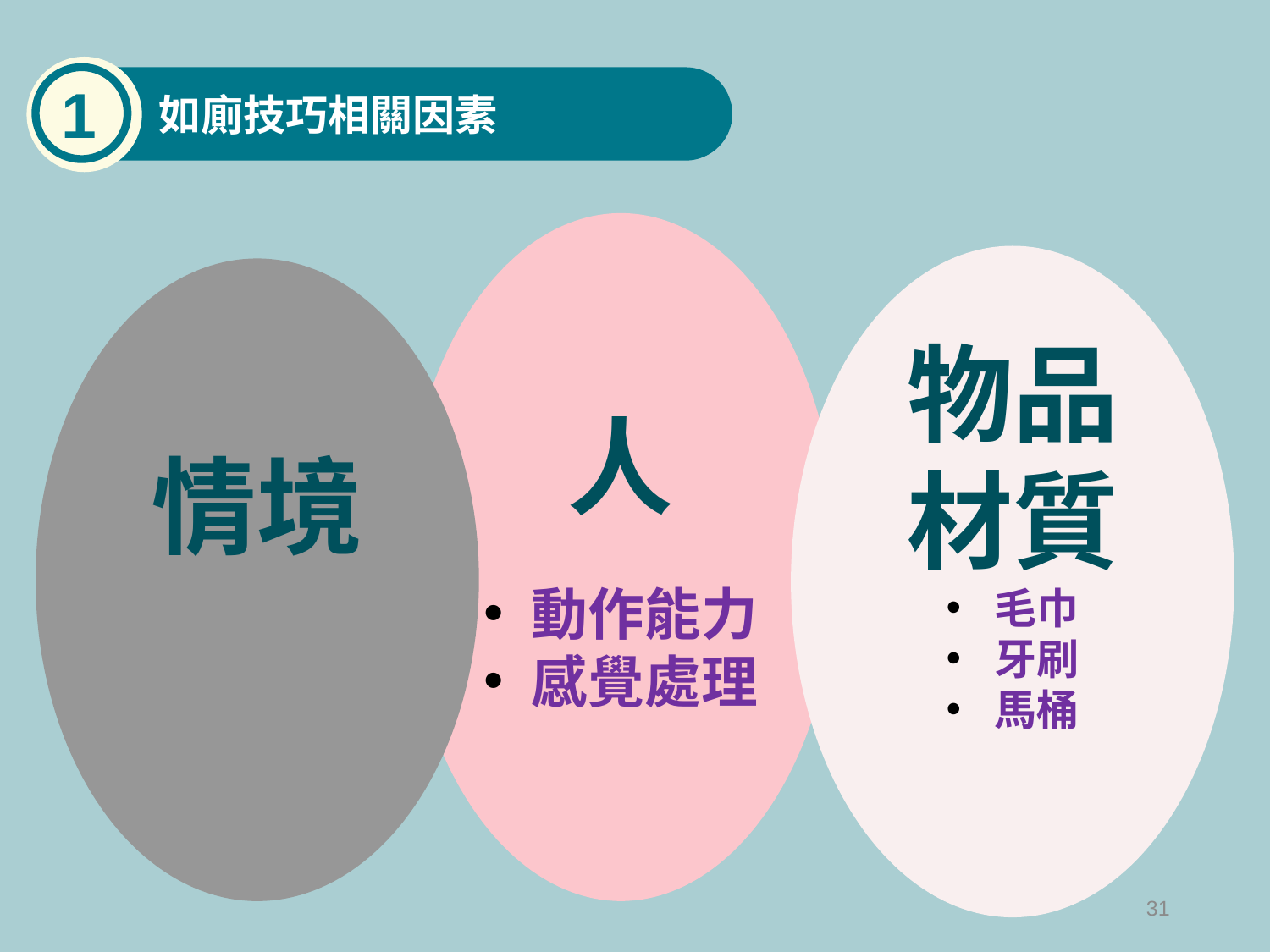

1
如廁技巧相關因素
人

動作能力
感覺處理
物品材質
毛巾
牙刷
馬桶

情境

31